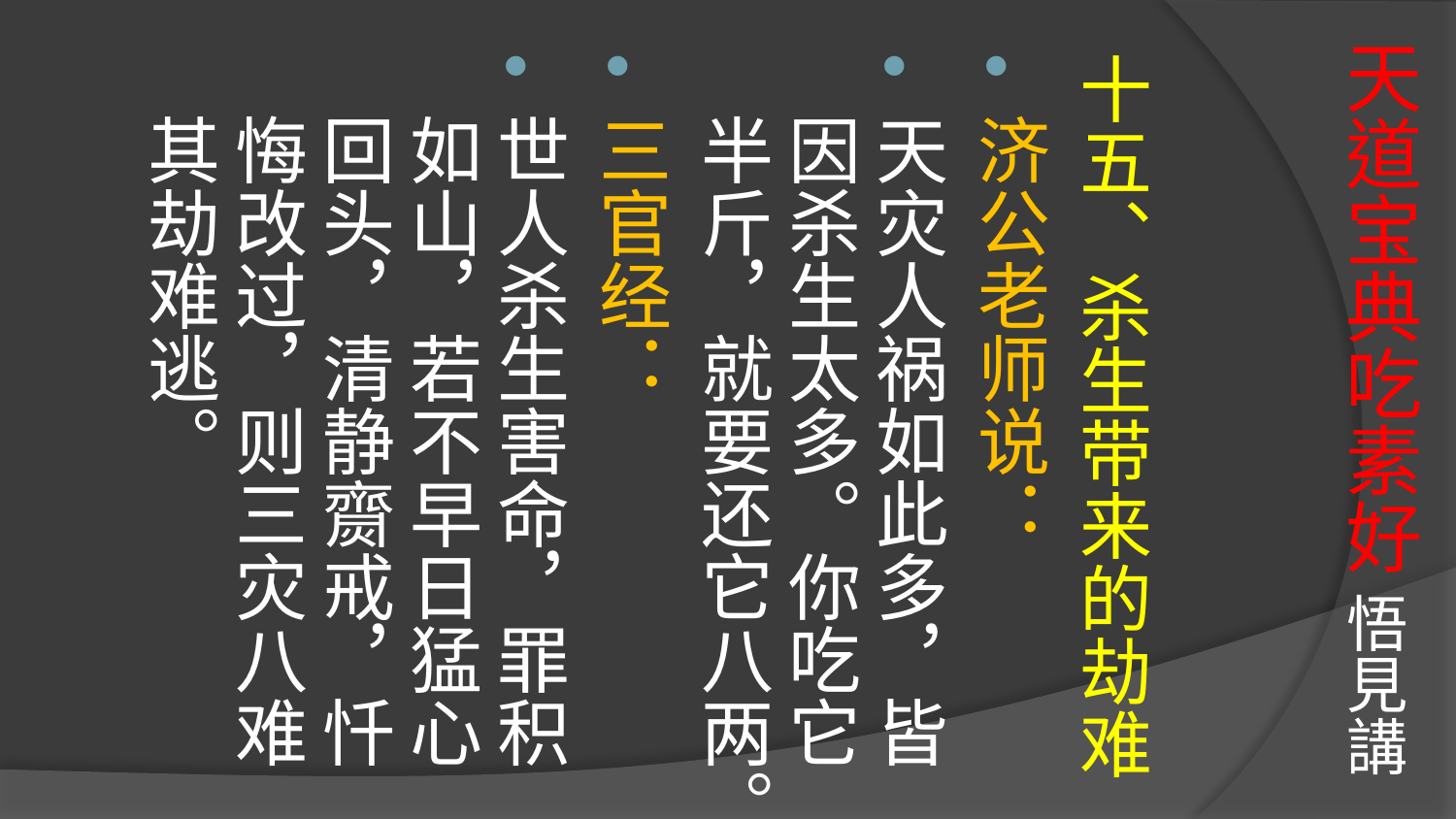

# 天道宝典吃素好 悟見講
十五、杀生带来的劫难
济公老师说：
天灾人祸如此多，皆因杀生太多。你吃它半斤，就要还它八两。
三官经：
世人杀生害命，罪积如山，若不早日猛心回头，清静齌戒，忏悔改过，则三灾八难其劫难逃。